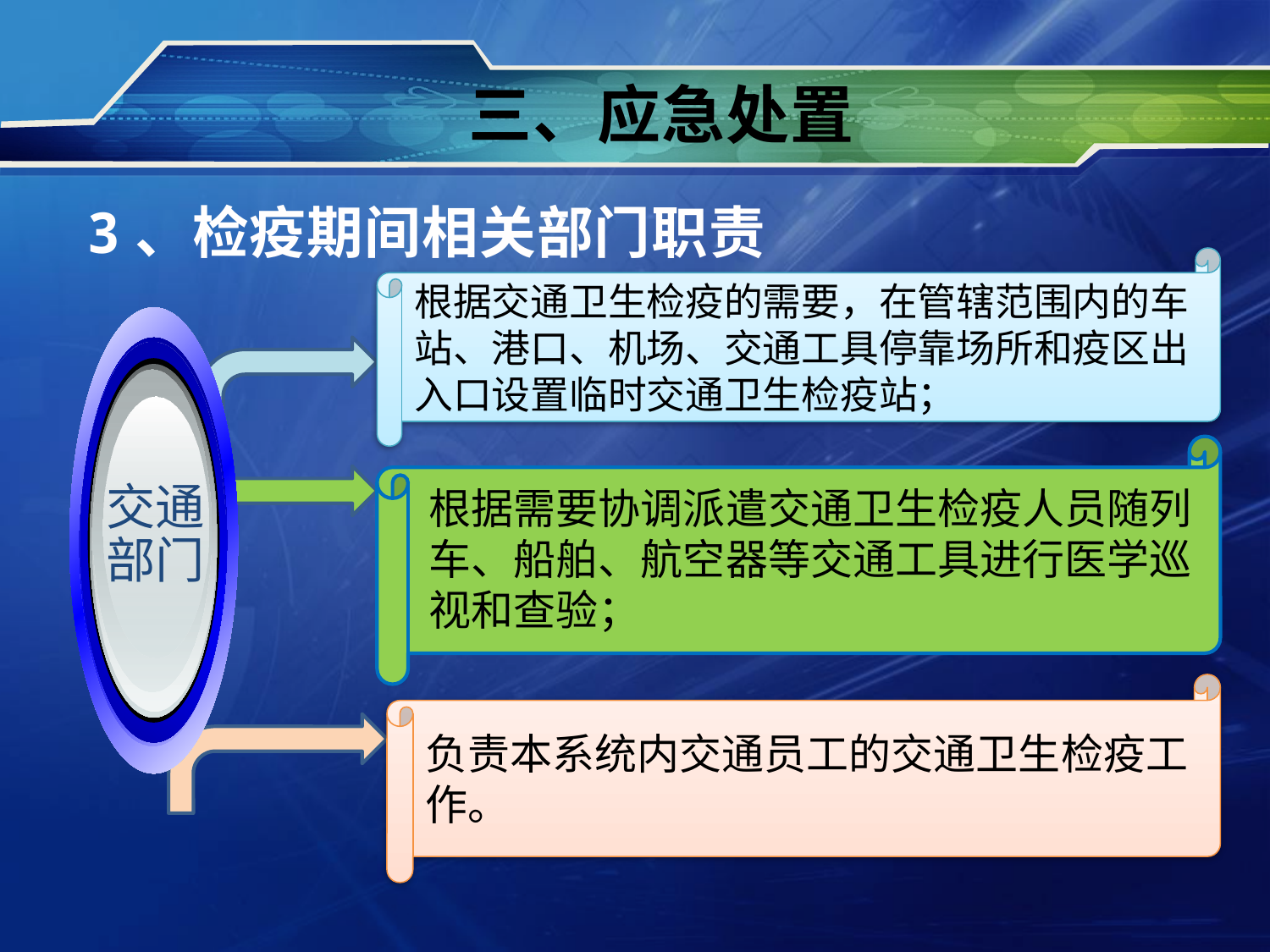

# 三、应急处置
3、检疫期间相关部门职责

根据交通卫生检疫的需要，在管辖范围内的车站、港口、机场、交通工具停靠场所和疫区出入口设置临时交通卫生检疫站；

交通
部门

根据需要协调派遣交通卫生检疫人员随列车、船舶、航空器等交通工具进行医学巡视和查验；
负责本系统内交通员工的交通卫生检疫工作。